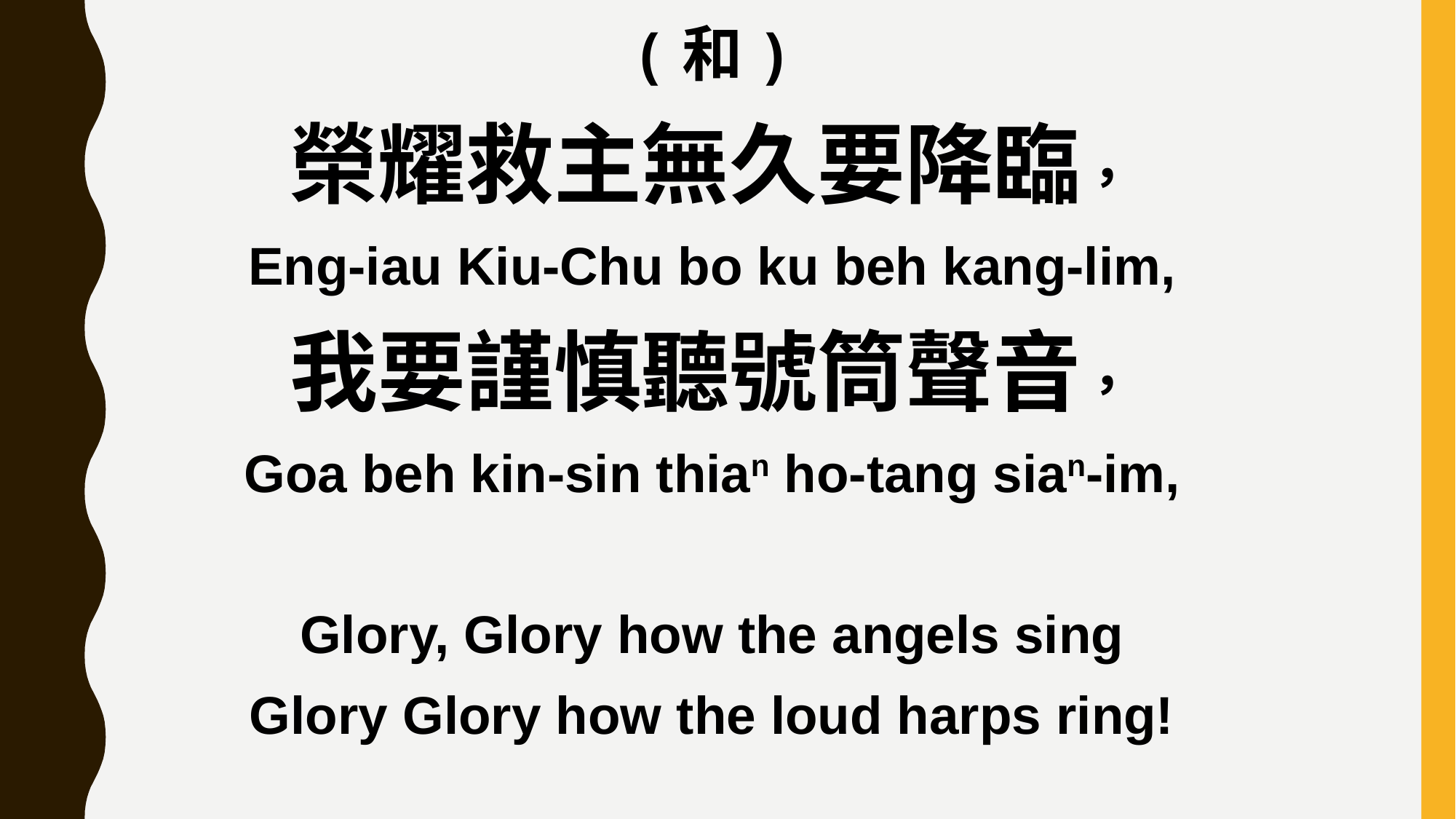

(和)
榮耀救主無久要降臨，
Eng-iau Kiu-Chu bo ku beh kang-lim,
我要謹慎聽號筒聲音，
Goa beh kin-sin thian ho-tang sian-im,

Glory, Glory how the angels sing
Glory Glory how the loud harps ring!